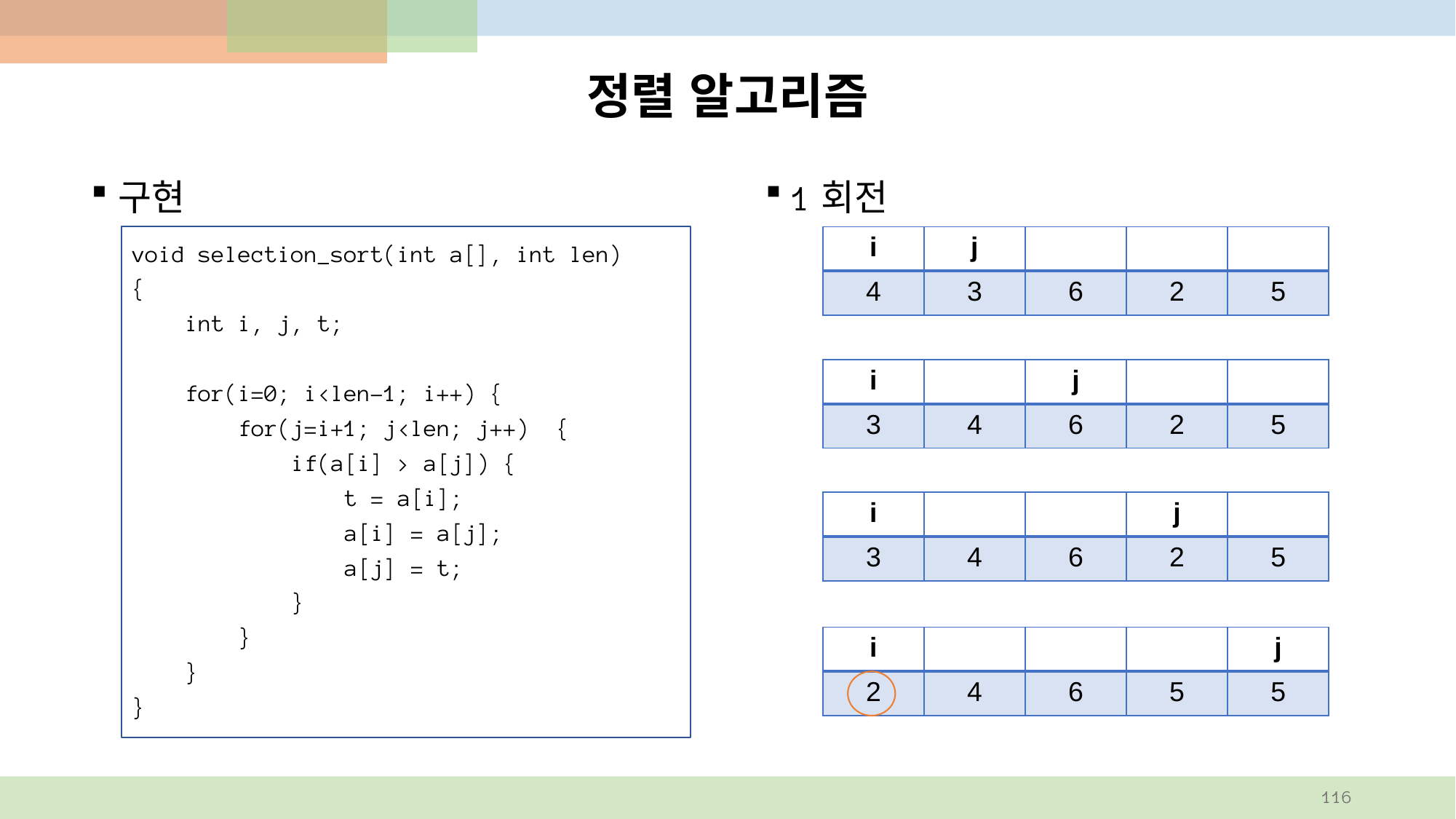

# 정렬 알고리즘
1회전
구현
void selection_sort(int a[], int len)
{
    int i, j, t;

    for(i=0; i<len-1; i++) {
        for(j=i+1; j<len; j++)  {
            if(a[i] > a[j]) {
                t = a[i];
                a[i] = a[j];
                a[j] = t;
            }
        }
    }
}
| i | j |  |  |  |
| --- | --- | --- | --- | --- |
| 4 | 3 | 6 | 2 | 5 |
| i |  | j |  |  |
| --- | --- | --- | --- | --- |
| 3 | 4 | 6 | 2 | 5 |
| i |  |  | j |  |
| --- | --- | --- | --- | --- |
| 3 | 4 | 6 | 2 | 5 |
| i |  |  |  | j |
| --- | --- | --- | --- | --- |
| 2 | 4 | 6 | 5 | 5 |

116